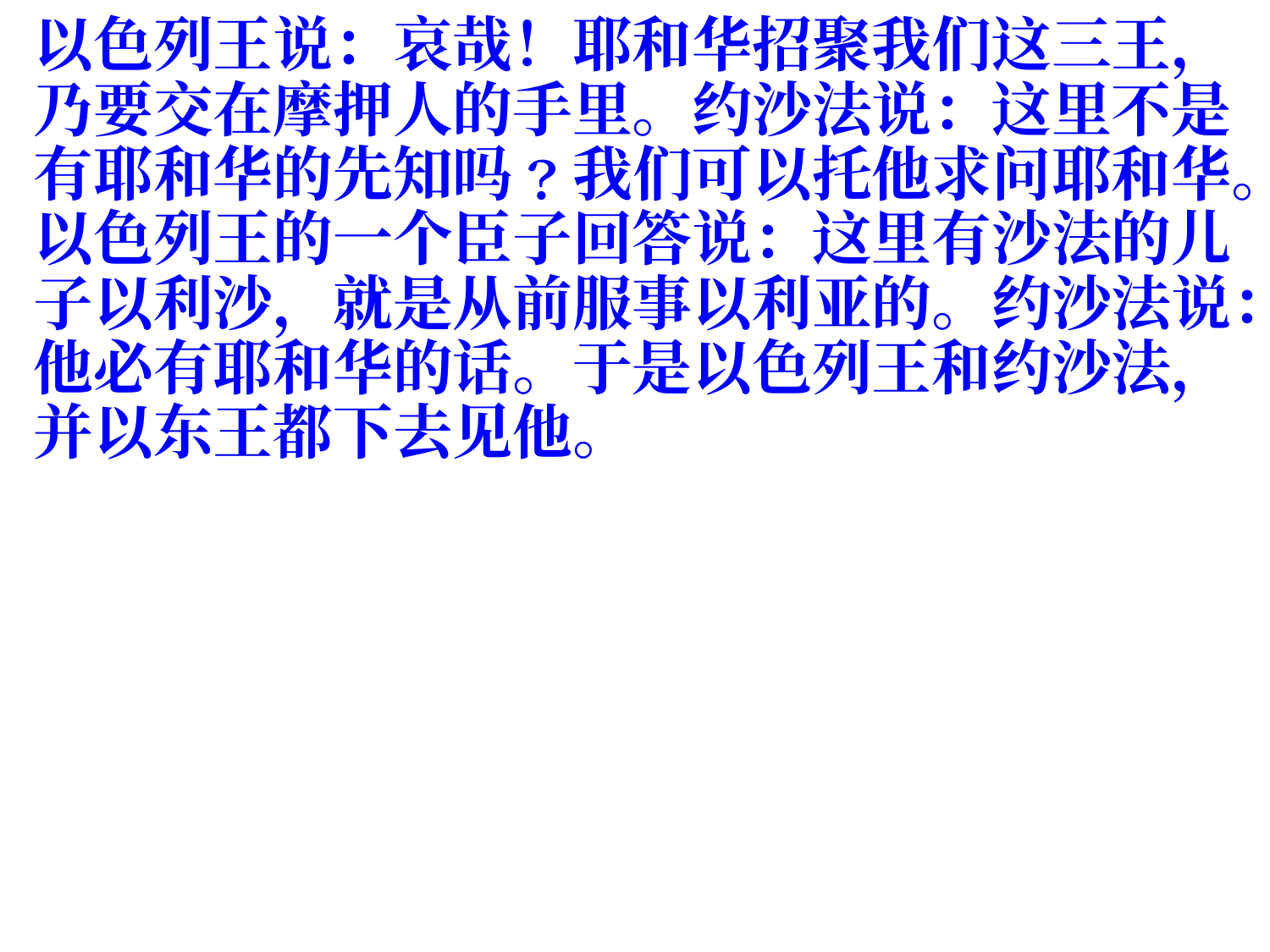

以色列王说：哀哉！耶和华招聚我们这三王，乃要交在摩押人的手里。约沙法说：这里不是有耶和华的先知吗﹖我们可以托他求问耶和华。以色列王的一个臣子回答说：这里有沙法的儿子以利沙，就是从前服事以利亚的。约沙法说：他必有耶和华的话。于是以色列王和约沙法，并以东王都下去见他。